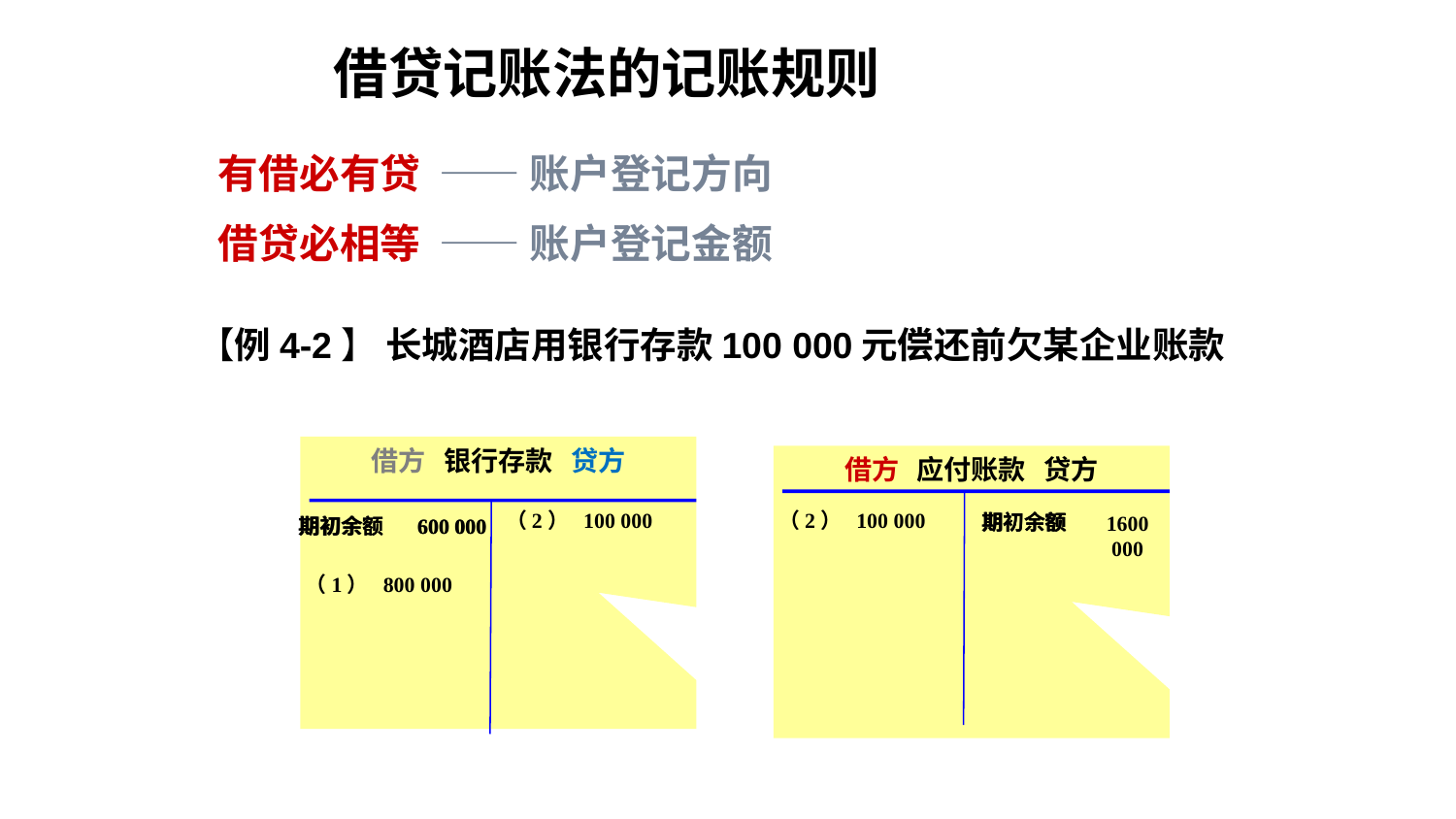

# 借贷记账法的记账规则
 有借必有贷  —— 账户登记方向
 借贷必相等  —— 账户登记金额
【例4-2】 长城酒店用银行存款100 000元偿还前欠某企业账款
借方   银行存款   贷方
借方   应付账款   贷方

（2）  100 000
（2）  100 000
期初余额
期初余额
1600 000
期初余额
期初余额
600 000
600 000
（1）  800 000